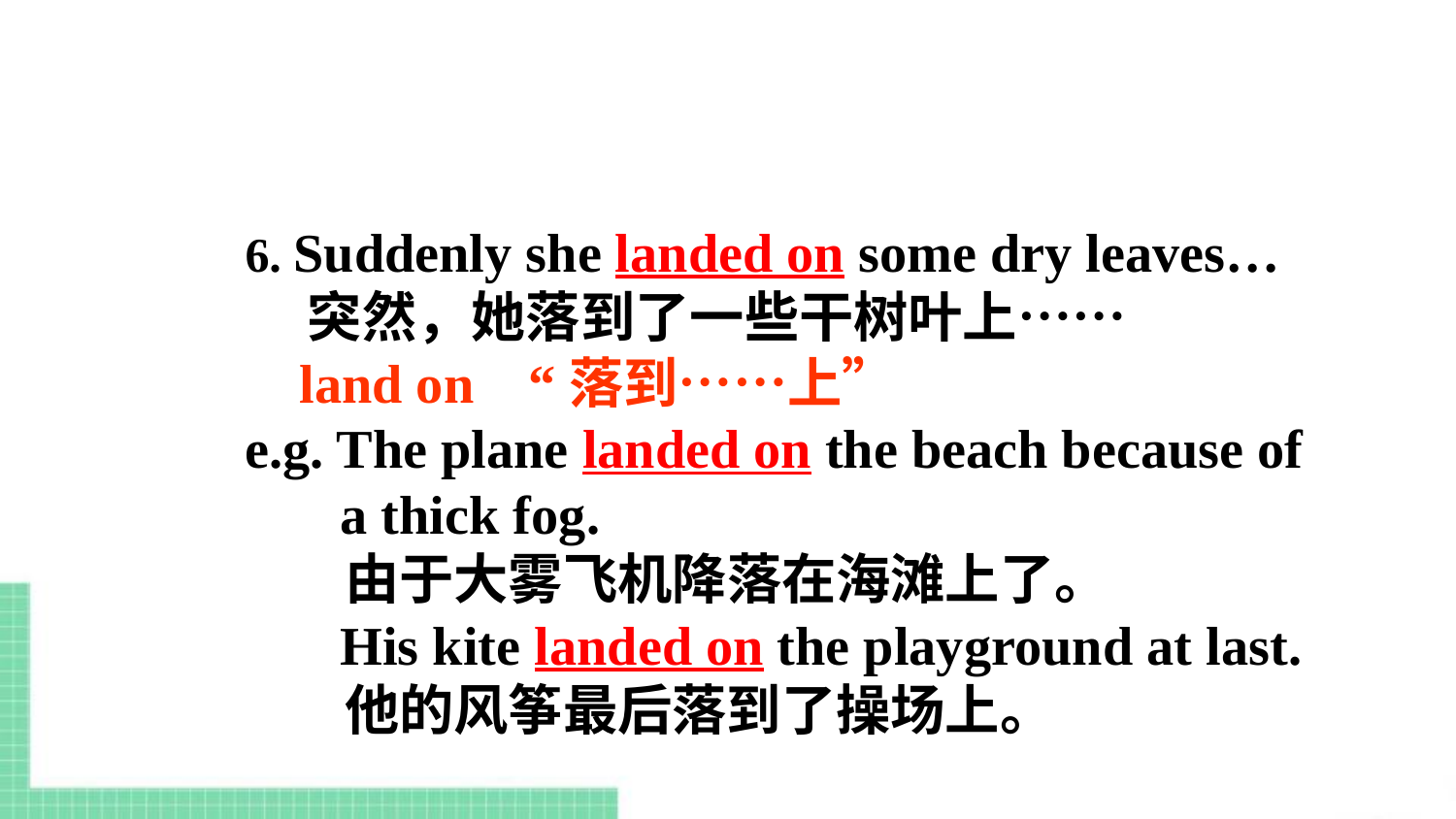

6. Suddenly she landed on some dry leaves…
    突然，她落到了一些干树叶上……
    land on    “落到……上”
e.g. The plane landed on the beach because of a thick fog.
       由于大雾飞机降落在海滩上了。
       His kite landed on the playground at last.
       他的风筝最后落到了操场上。